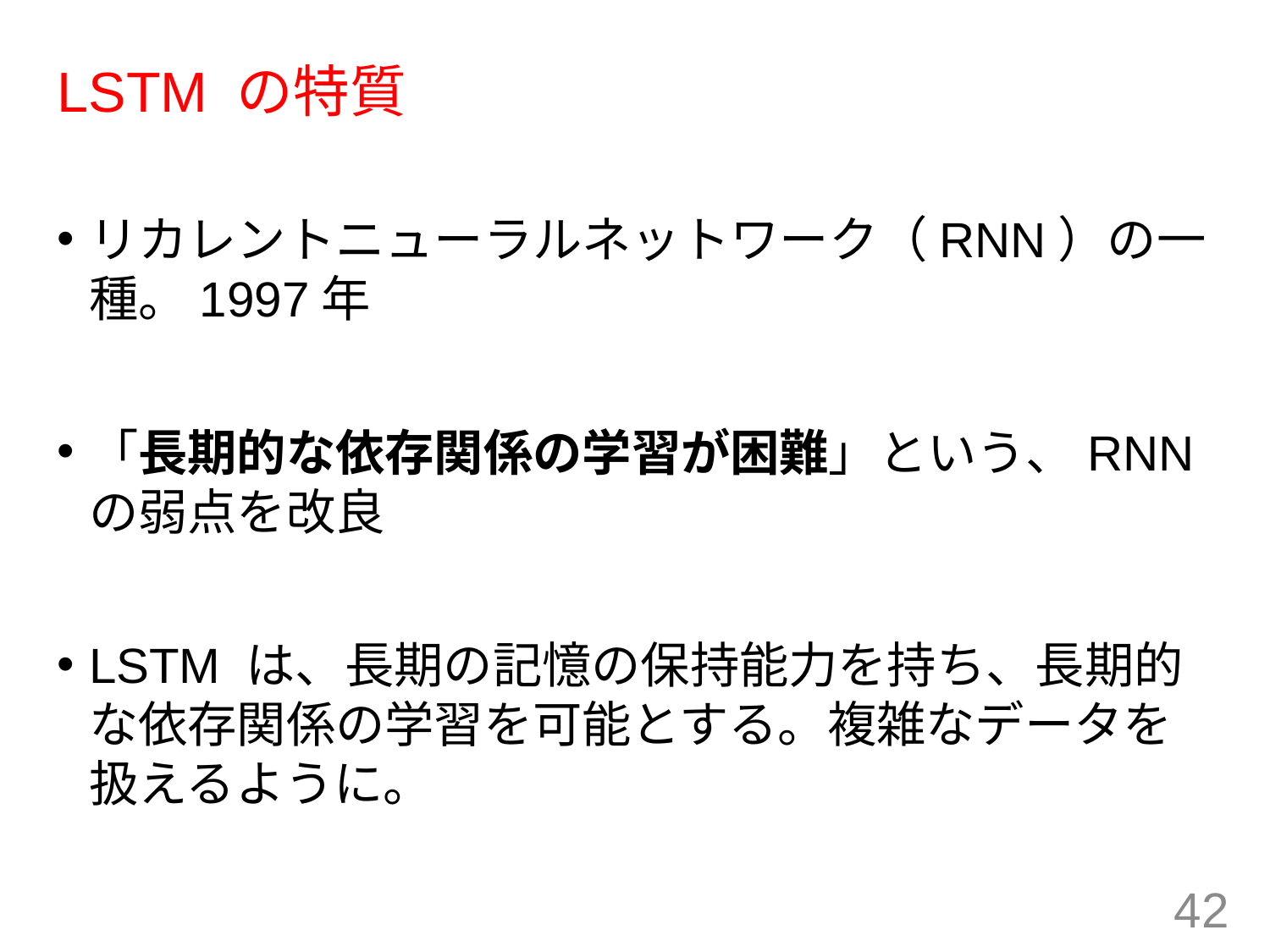

# LSTM の特質
リカレントニューラルネットワーク（RNN）の一種。1997年

「長期的な依存関係の学習が困難」という、RNNの弱点を改良

LSTM は、長期の記憶の保持能力を持ち、長期的な依存関係の学習を可能とする。複雑なデータを扱えるように。
42